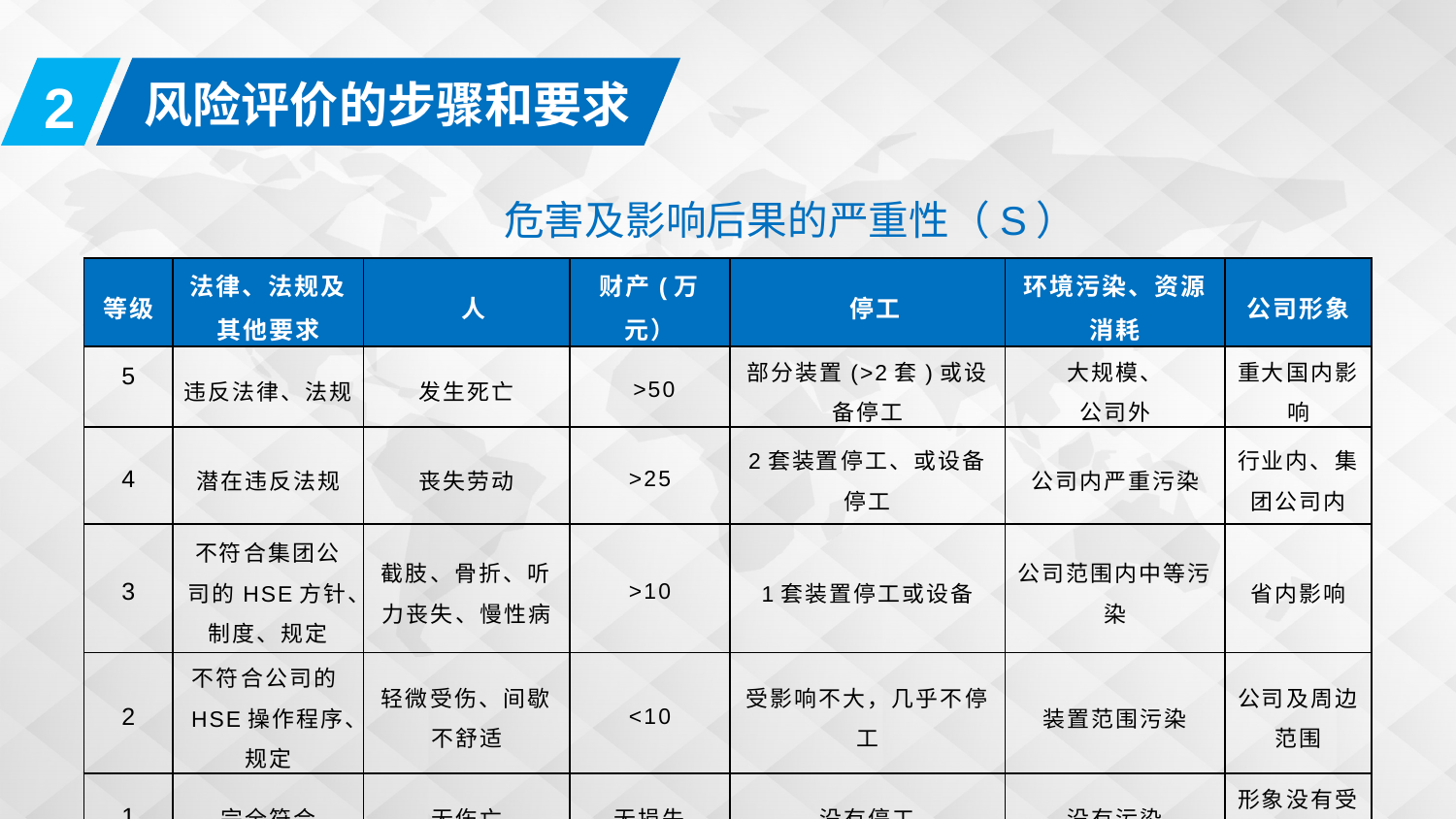

2
风险评价的步骤和要求
危害及影响后果的严重性（S）
| 等级 | 法律、法规及其他要求 | 人 | 财产(万元） | 停工 | 环境污染、资源消耗 | 公司形象 |
| --- | --- | --- | --- | --- | --- | --- |
| 5 | 违反法律、法规 | 发生死亡 | >50 | 部分装置(>2套)或设备停工 | 大规模、 公司外 | 重大国内影响 |
| 4 | 潜在违反法规 | 丧失劳动 | >25 | 2套装置停工、或设备停工 | 公司内严重污染 | 行业内、集团公司内 |
| 3 | 不符合集团公司的HSE方针、制度、规定 | 截肢、骨折、听力丧失、慢性病 | >10 | 1套装置停工或设备 | 公司范围内中等污染 | 省内影响 |
| 2 | 不符合公司的HSE操作程序、规定 | 轻微受伤、间歇不舒适 | <10 | 受影响不大，几乎不停工 | 装置范围污染 | 公司及周边范围 |
| 1 | 完全符合 | 无伤亡 | 无损失 | 没有停工 | 没有污染 | 形象没有受损 |